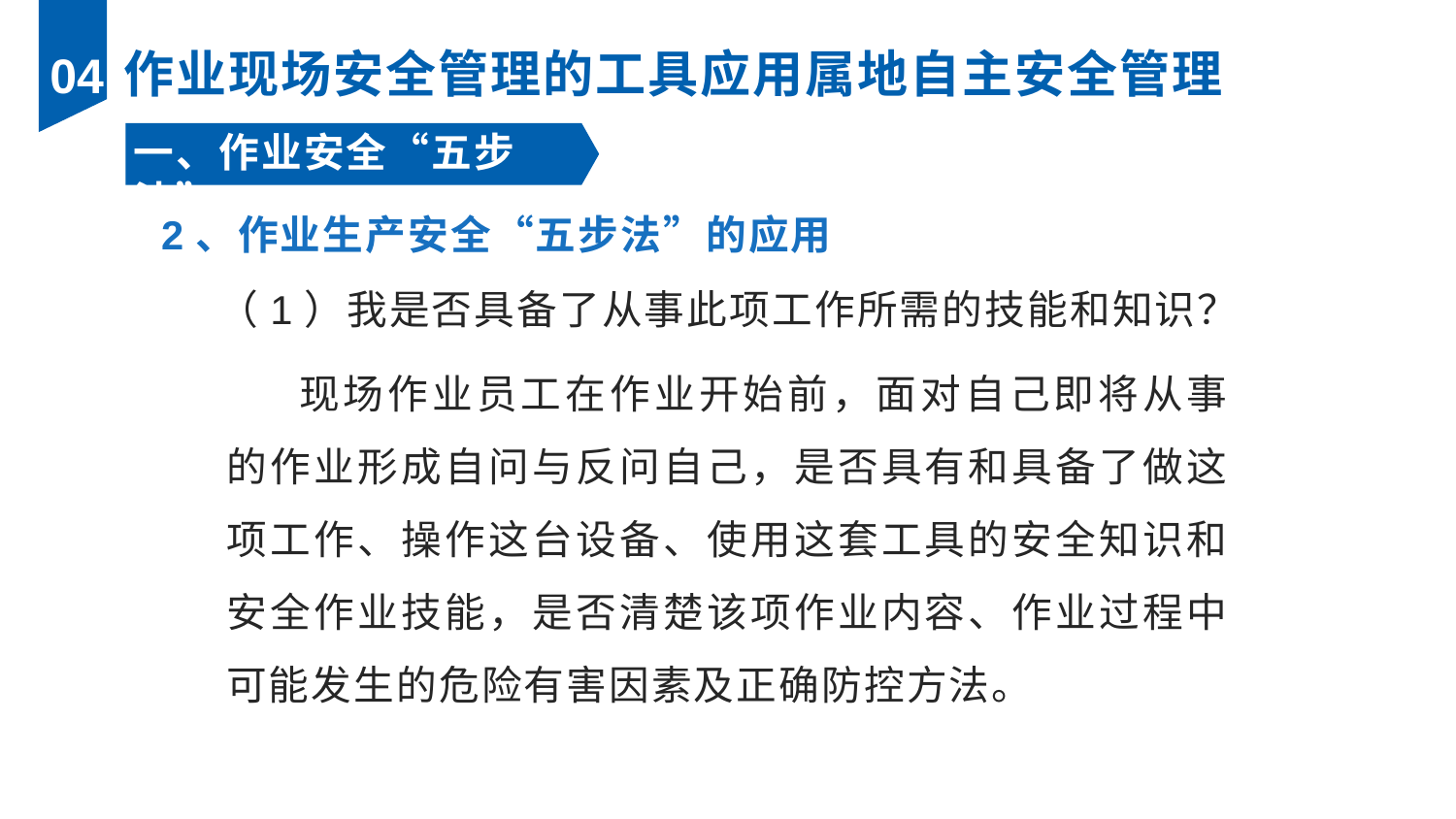

作业现场安全管理的工具应用属地自主安全管理
04
一、作业安全“五步法”

2、作业生产安全“五步法”的应用
（1）我是否具备了从事此项工作所需的技能和知识？
现场作业员工在作业开始前，面对自己即将从事的作业形成自问与反问自己，是否具有和具备了做这项工作、操作这台设备、使用这套工具的安全知识和安全作业技能，是否清楚该项作业内容、作业过程中可能发生的危险有害因素及正确防控方法。